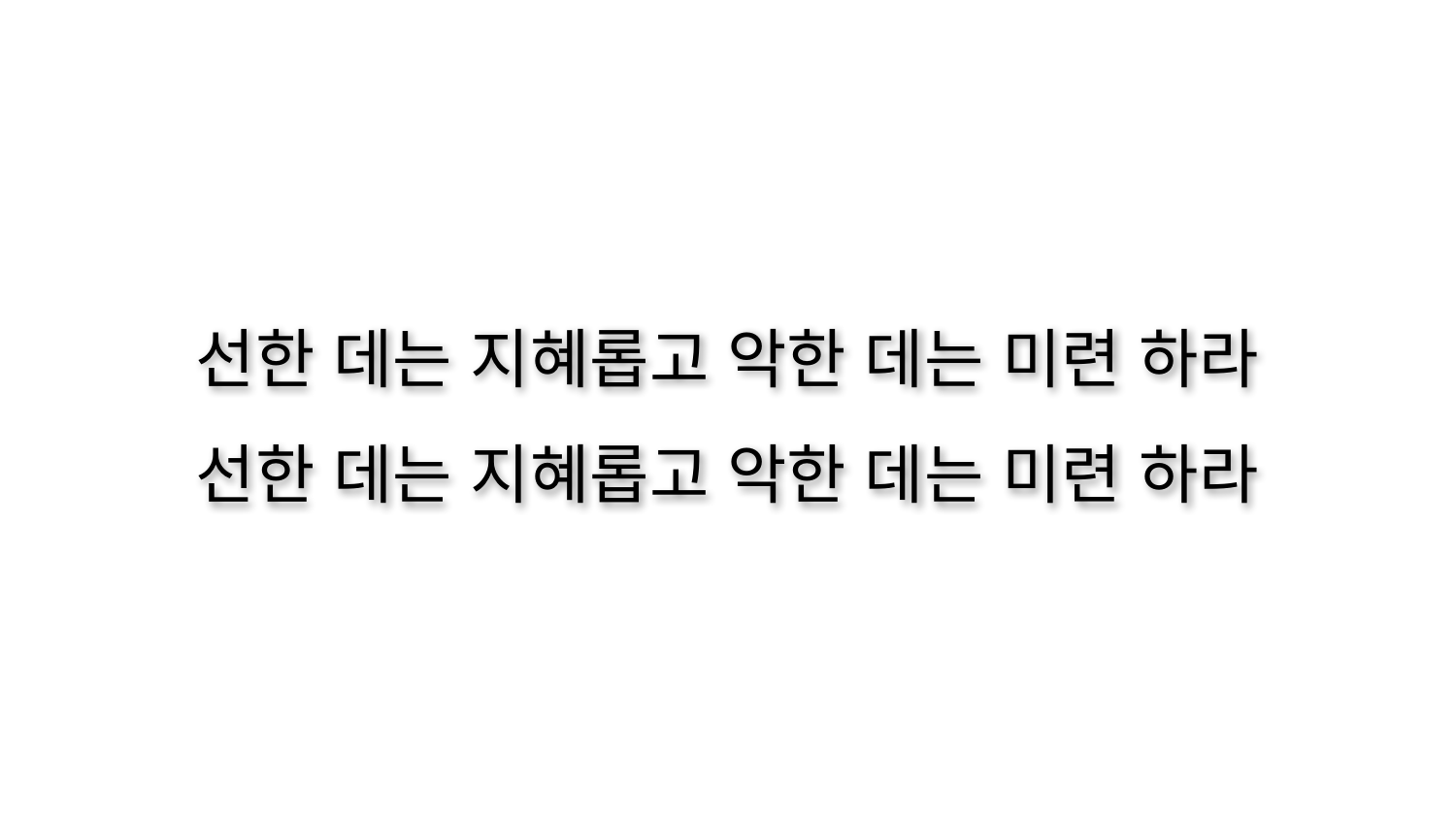

선한 데는 지혜롭고 악한 데는 미련 하라
선한 데는 지혜롭고 악한 데는 미련 하라